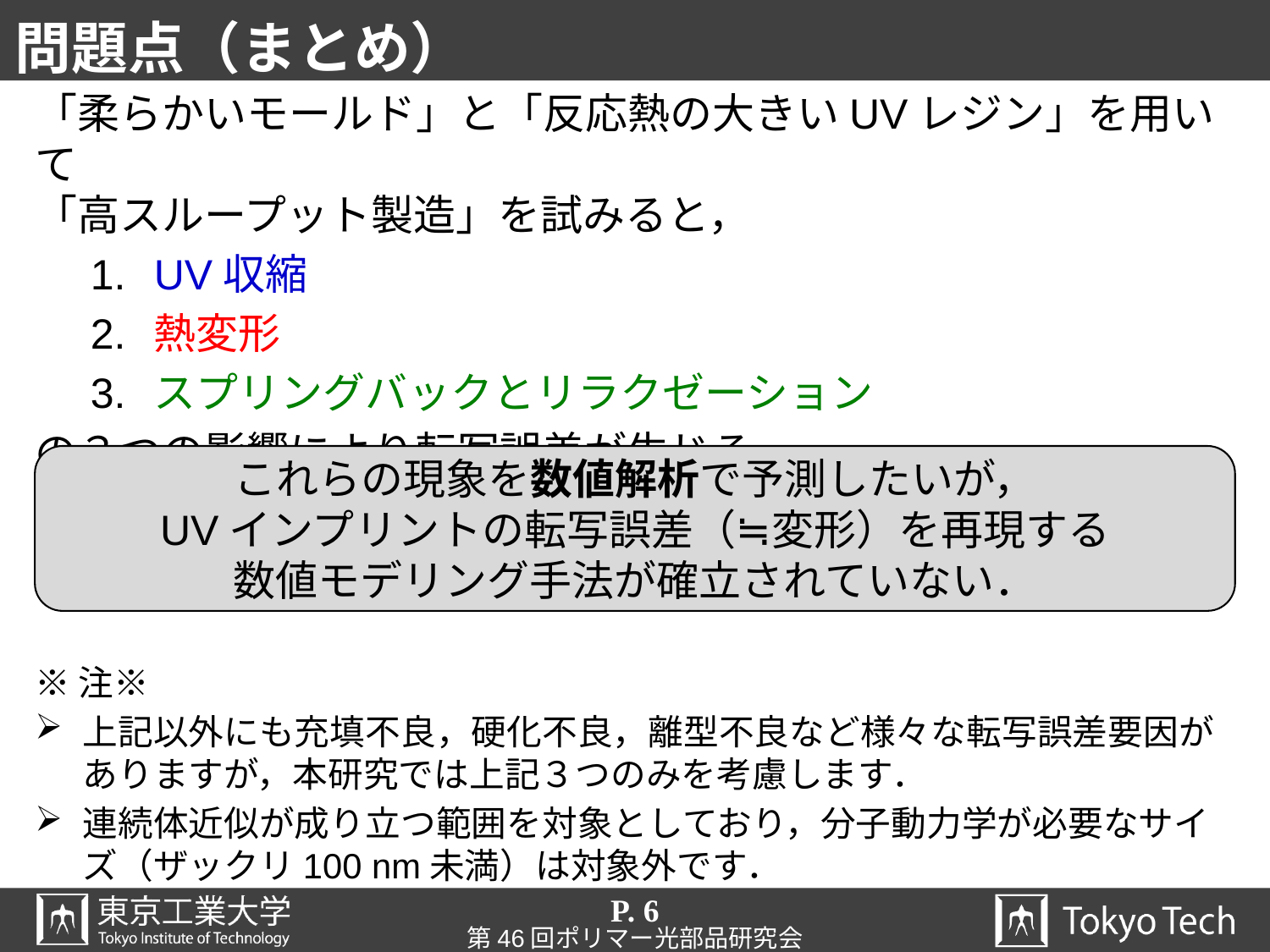

# 問題点（まとめ）
「柔らかいモールド」と「反応熱の大きいUVレジン」を用いて
「高スループット製造」を試みると，
UV収縮
熱変形
スプリングバックとリラクゼーション
の３つの影響により転写誤差が生じる．

※注※
上記以外にも充填不良，硬化不良，離型不良など様々な転写誤差要因がありますが，本研究では上記３つのみを考慮します．
連続体近似が成り立つ範囲を対象としており，分子動力学が必要なサイズ（ザックリ100 nm未満）は対象外です．

これらの現象を数値解析で予測したいが，
UVインプリントの転写誤差（≒変形）を再現する
数値モデリング手法が確立されていない．
P. 6